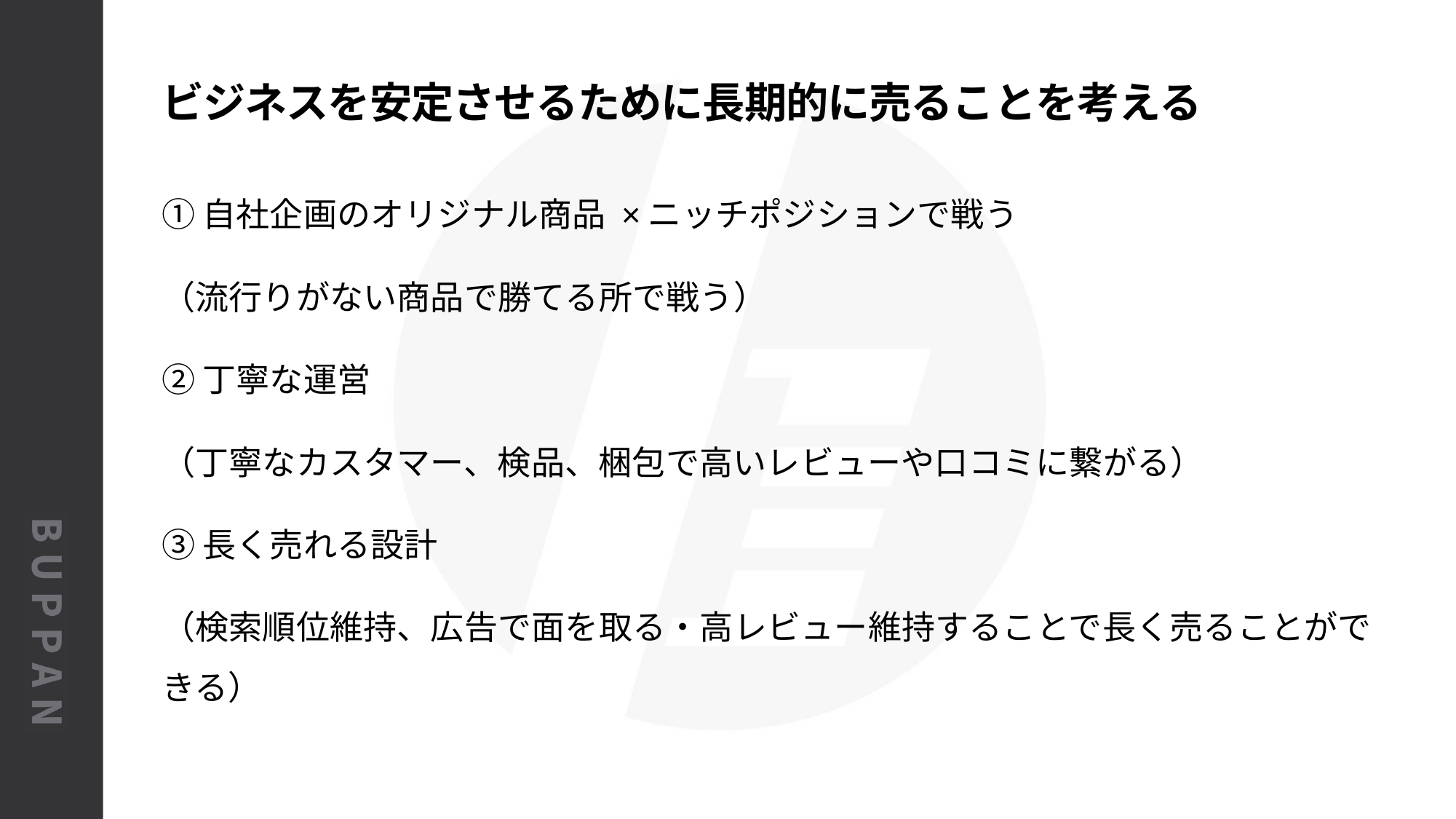

# ビジネスを安定させるために長期的に売ることを考える
①自社企画のオリジナル商品 ×ニッチポジションで戦う
（流行りがない商品で勝てる所で戦う）
②丁寧な運営
（丁寧なカスタマー、検品、梱包で高いレビューや口コミに繋がる）
③長く売れる設計
（検索順位維持、広告で面を取る・高レビュー維持することで長く売ることができる）